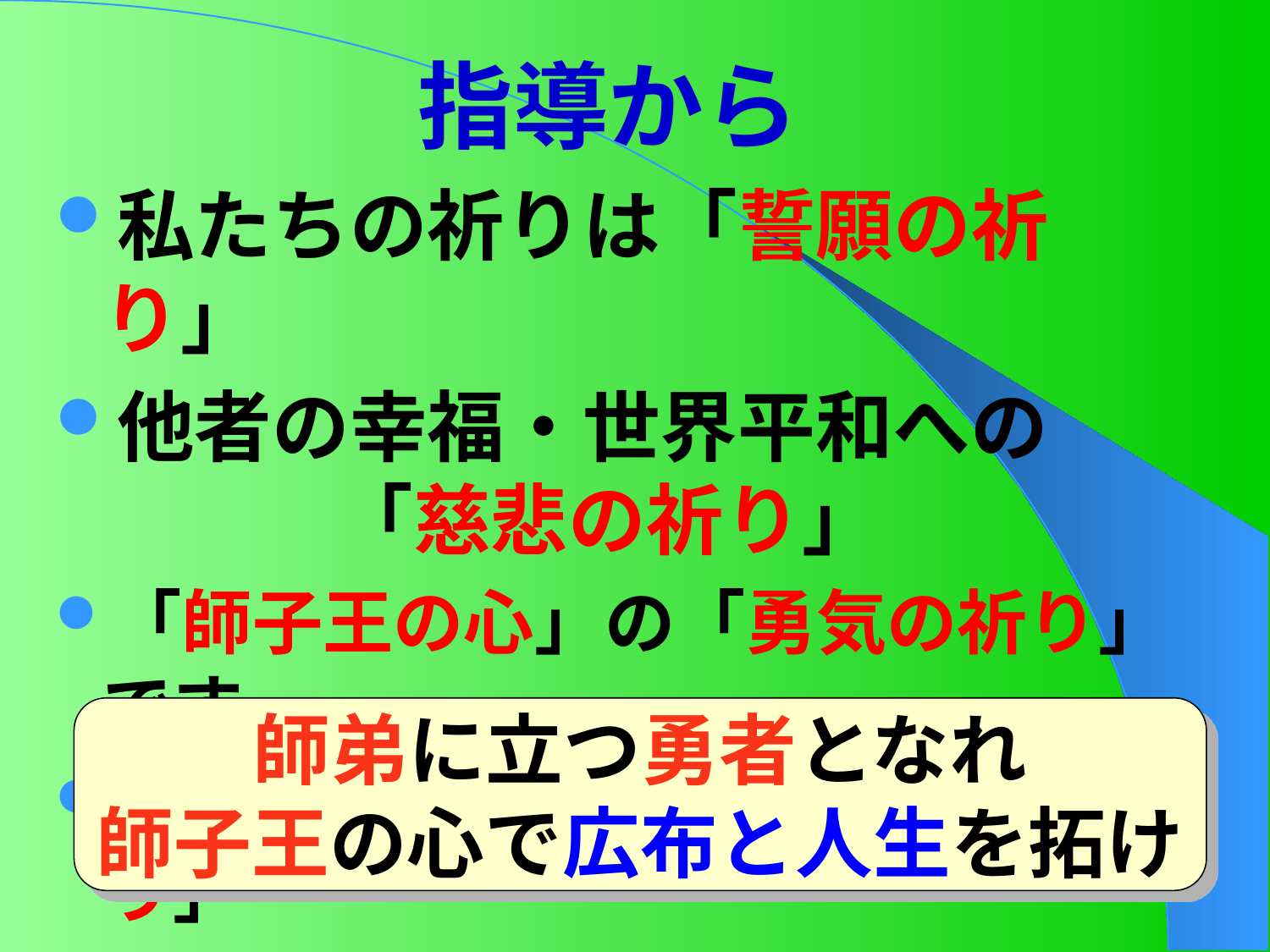

# 指導から
私たちの祈りは「誓願の祈り」
他者の幸福・世界平和への　　　　「慈悲の祈り」
「師子王の心」の「勇気の祈り」です
人間革命へ前進する「歓喜の祈り」
師弟に立つ勇者となれ
師子王の心で広布と人生を拓け